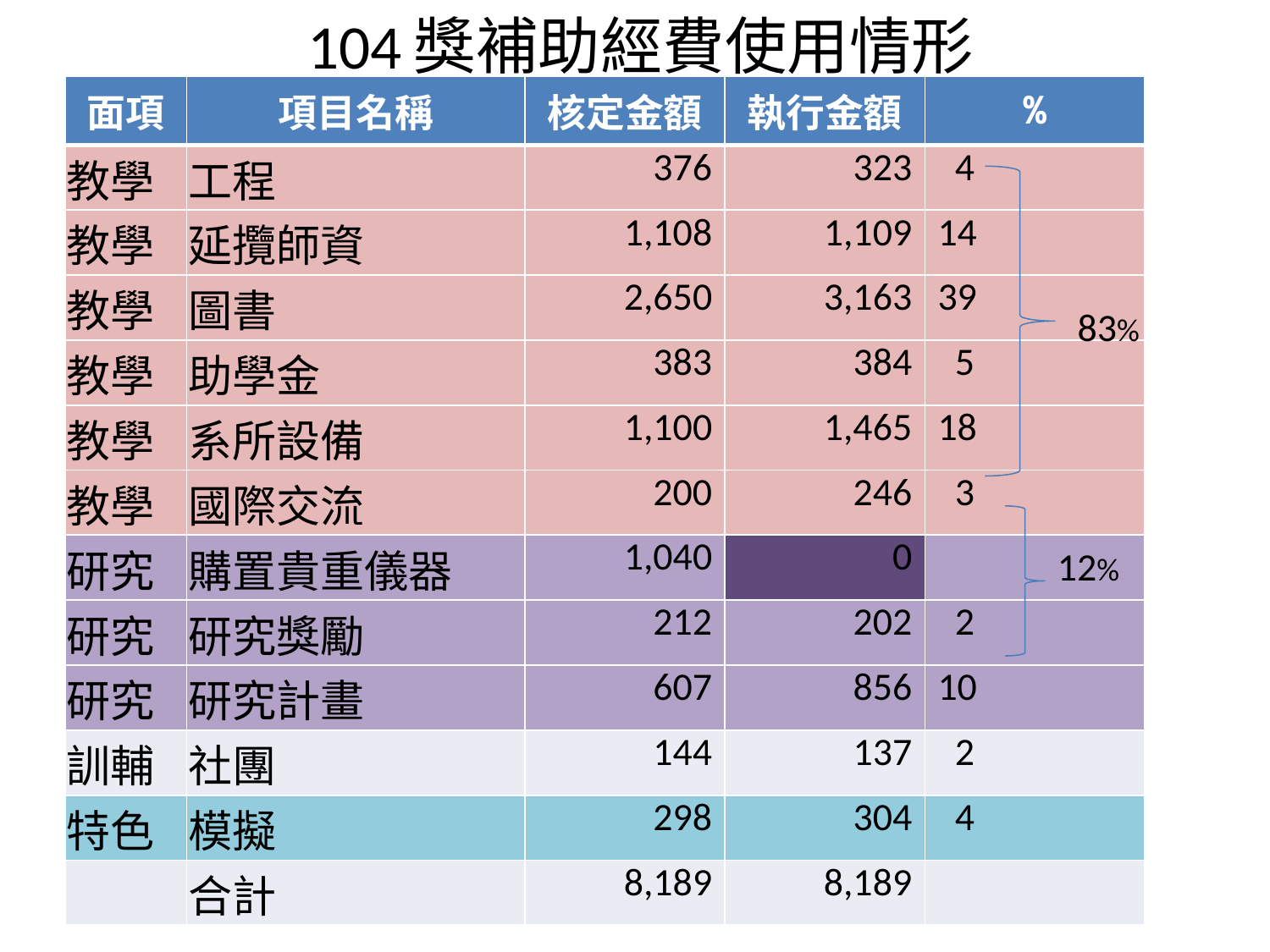

# 104獎補助經費使用情形
| 面項 | 項目名稱 | 核定金額 | 執行金額 | % |
| --- | --- | --- | --- | --- |
| 教學 | 工程 | 376 | 323 | 4 |
| 教學 | 延攬師資 | 1,108 | 1,109 | 14 |
| 教學 | 圖書 | 2,650 | 3,163 | 39 |
| 教學 | 助學金 | 383 | 384 | 5 |
| 教學 | 系所設備 | 1,100 | 1,465 | 18 |
| 教學 | 國際交流 | 200 | 246 | 3 |
| 研究 | 購置貴重儀器 | 1,040 | 0 |  |
| 研究 | 研究獎勵 | 212 | 202 | 2 |
| 研究 | 研究計畫 | 607 | 856 | 10 |
| 訓輔 | 社團 | 144 | 137 | 2 |
| 特色 | 模擬 | 298 | 304 | 4 |
|  | 合計 | 8,189 | 8,189 |  |

83%

12%